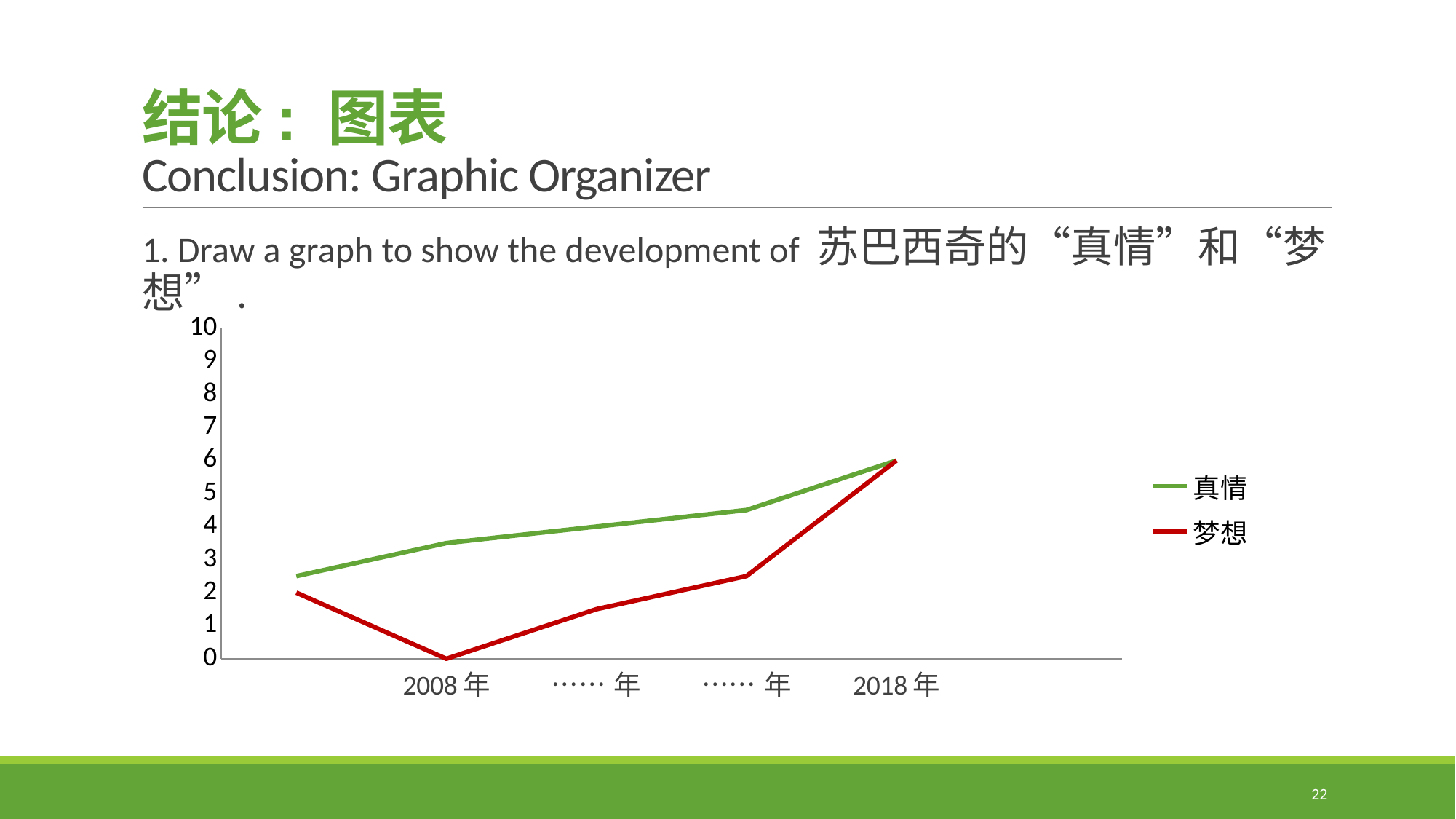

# 结论: 图表 Conclusion: Graphic Organizer
1. Draw a graph to show the development of 苏巴西奇的“真情”和“梦想”.

### Chart

| Category | 真情 | 梦想 |
|---|---|---|
|  | 2.5 | 2.0 |
| 2008年 | 3.5 | 0.0 |
| ……年 | 4.0 | 1.5 |
| ……年 | 4.5 | 2.5 |
| 2018年 | 6.0 | 6.0 |
22